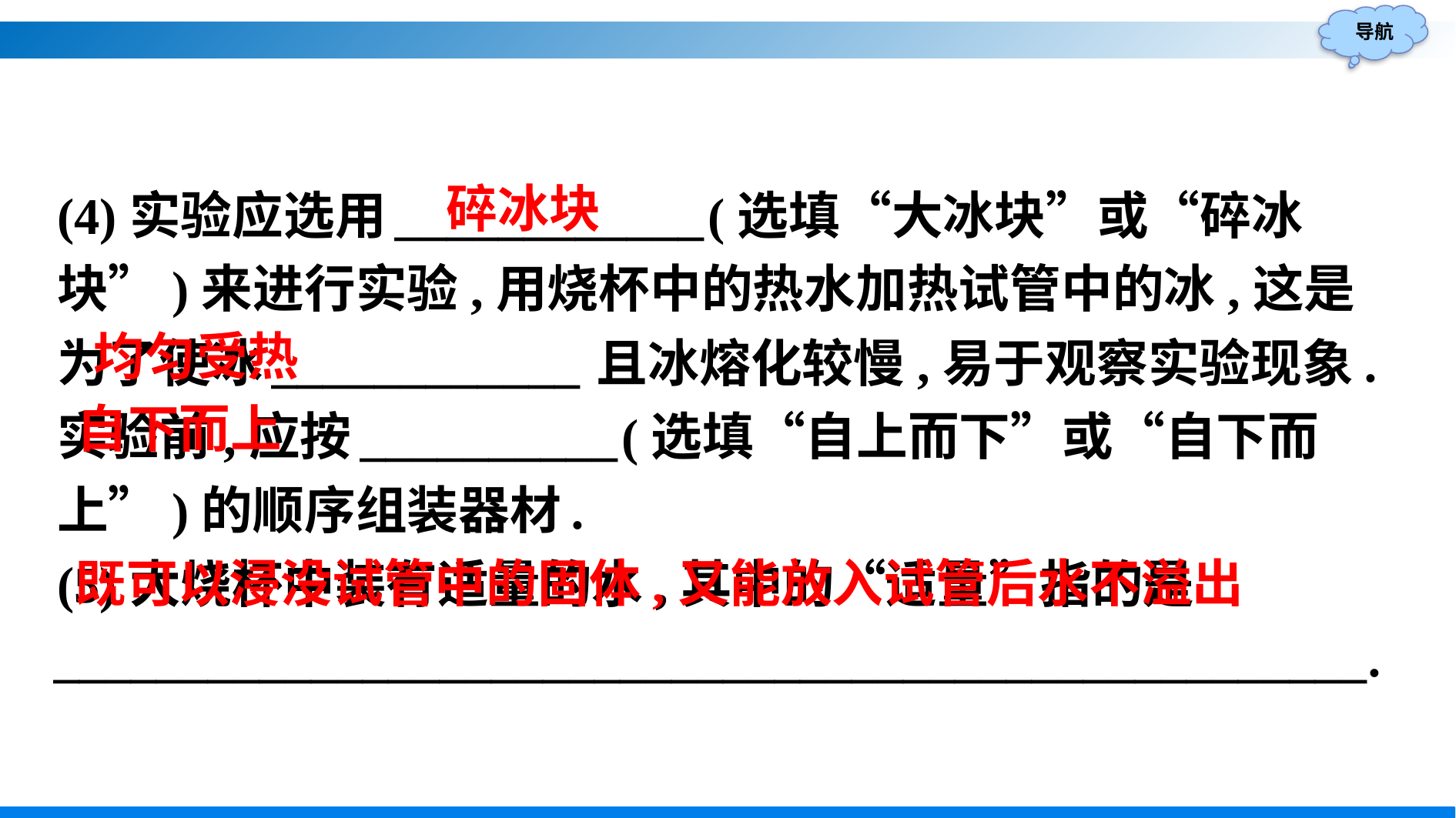

(4)实验应选用____________(选填“大冰块”或“碎冰块”)来进行实验,用烧杯中的热水加热试管中的冰,这是为了使冰____________且冰熔化较慢,易于观察实验现象.实验前,应按__________(选填“自上而下”或“自下而上”)的顺序组装器材.
(5)大烧杯中装有适量的水,其中的“适量”指的是
___________________________________________________.
碎冰块
均匀受热
自下而上
既可以浸没试管中的固体,又能放入试管后水不溢出